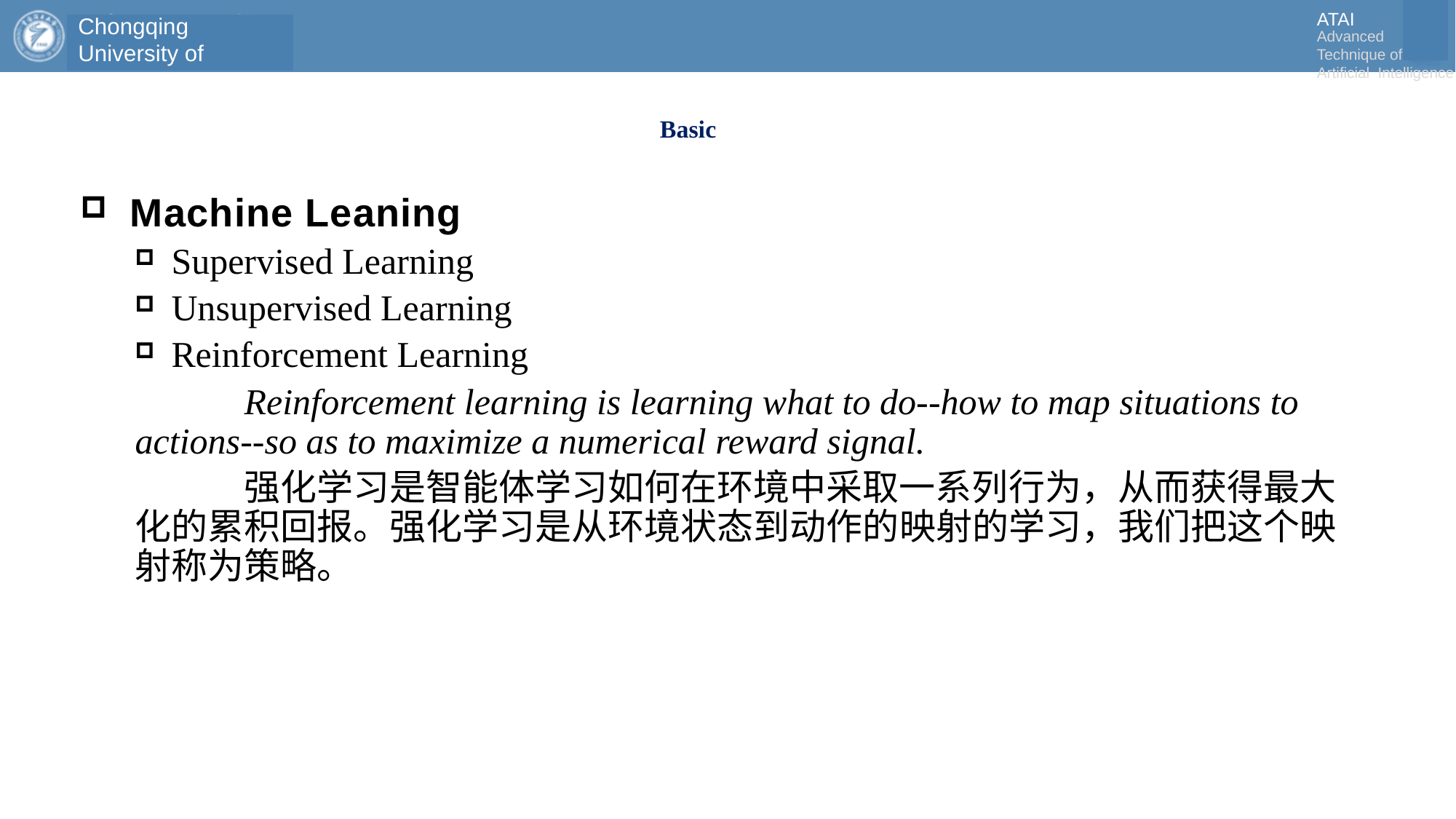

Basic

Machine Leaning
 Supervised Learning
 Unsupervised Learning
 Reinforcement Learning
	Reinforcement learning is learning what to do--how to map situations to actions--so as to maximize a numerical reward signal.
	强化学习是智能体学习如何在环境中采取一系列行为，从而获得最大化的累积回报。强化学习是从环境状态到动作的映射的学习，我们把这个映射称为策略。